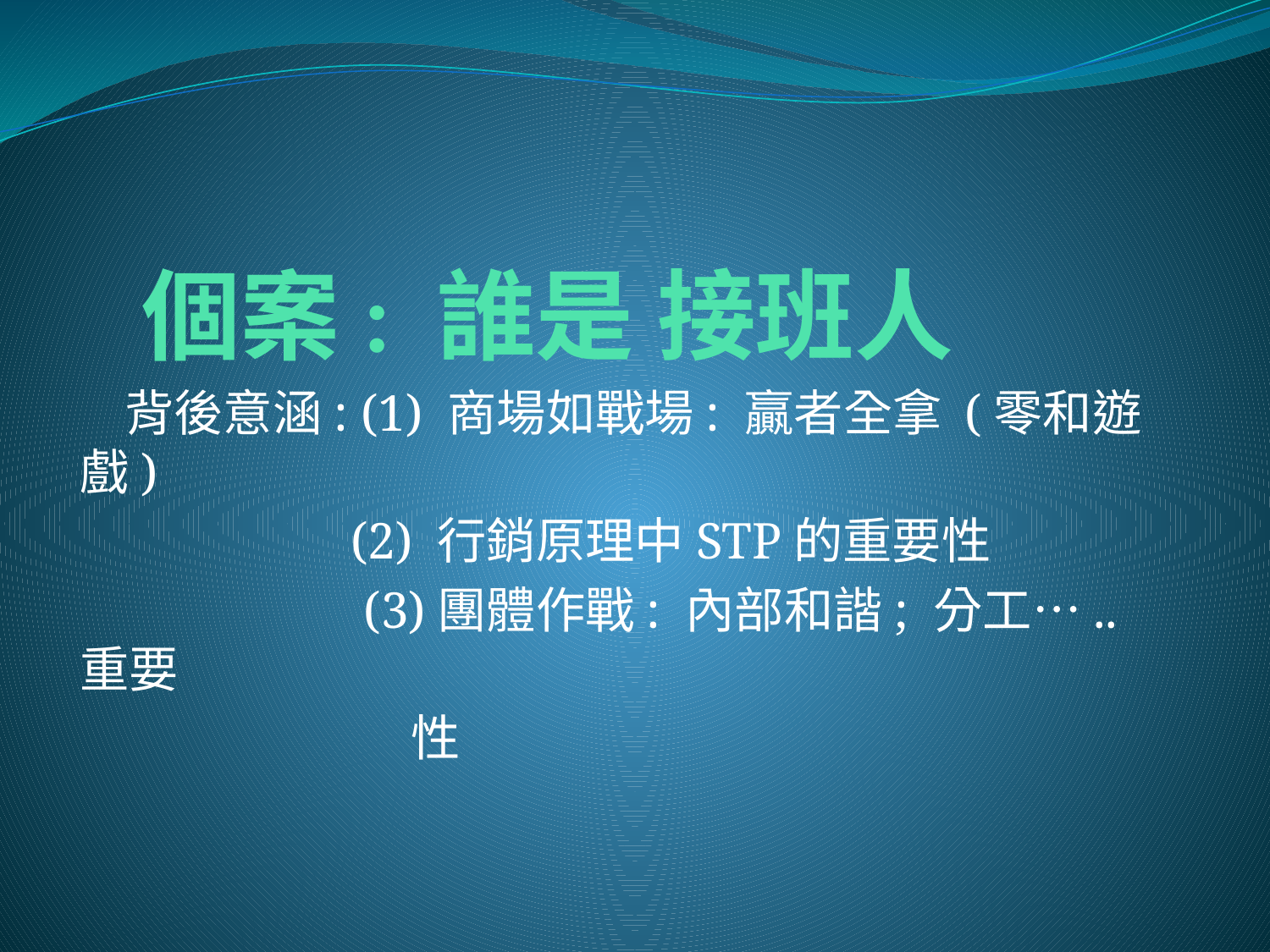

# 個案: 誰是 接班人
   背後意涵: (1) 商場如戰場: 贏者全拿 (零和遊戲)
                     (2) 行銷原理中STP的重要性
                      (3)團體作戰: 內部和諧; 分工…..重要
                             性